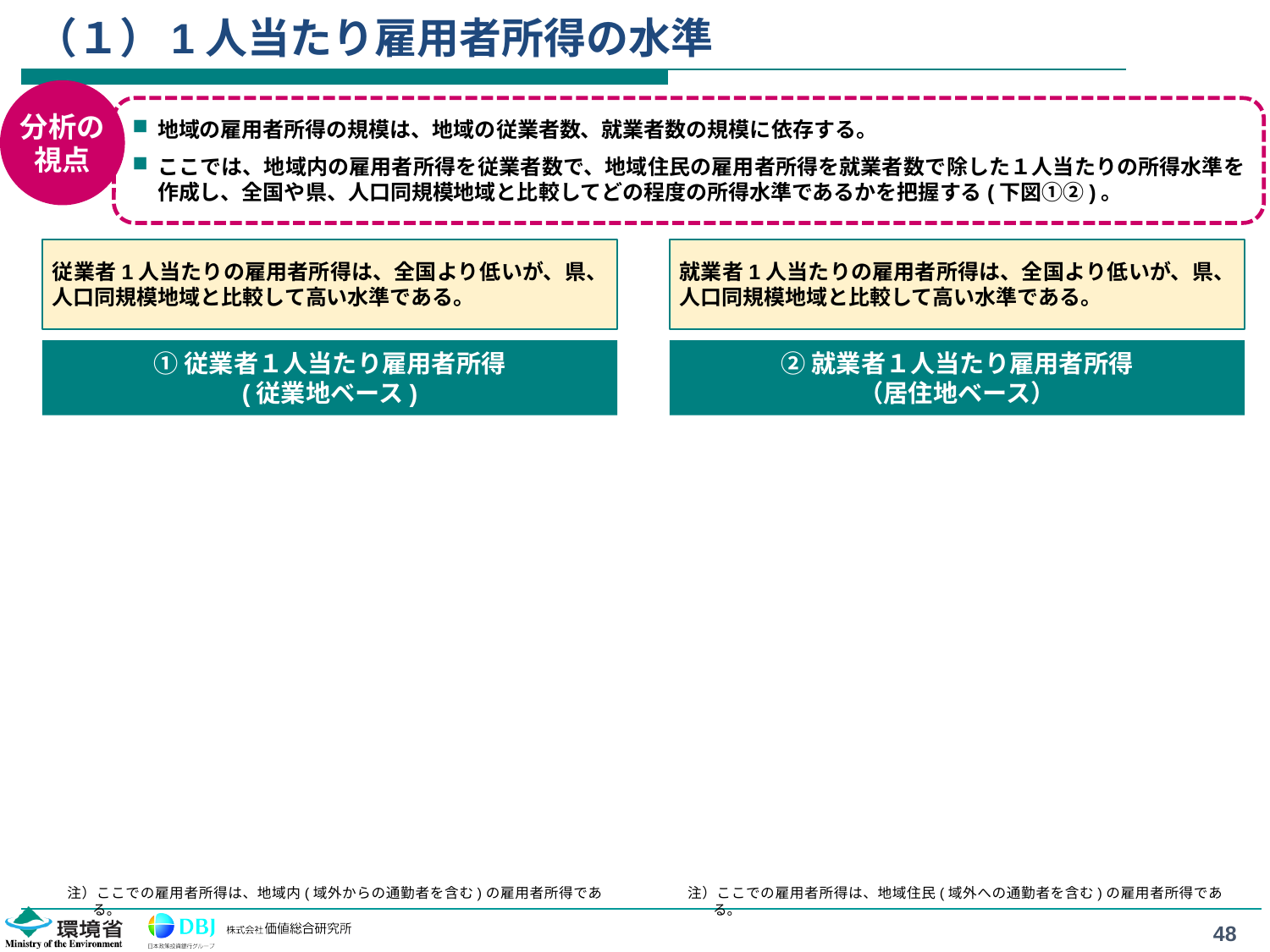

# （１）1人当たり雇用者所得の水準
分析の
視点
地域の雇用者所得の規模は、地域の従業者数、就業者数の規模に依存する。
ここでは、地域内の雇用者所得を従業者数で、地域住民の雇用者所得を就業者数で除した１人当たりの所得水準を作成し、全国や県、人口同規模地域と比較してどの程度の所得水準であるかを把握する(下図①②)。
従業者1人当たりの雇用者所得は、全国より低いが、県、人口同規模地域と比較して高い水準である。
就業者1人当たりの雇用者所得は、全国より低いが、県、人口同規模地域と比較して高い水準である。
①従業者１人当たり雇用者所得
(従業地ベース)
②就業者１人当たり雇用者所得
（居住地ベース）
注）ここでの雇用者所得は、地域内(域外からの通勤者を含む)の雇用者所得である。
注）ここでの雇用者所得は、地域住民(域外への通勤者を含む)の雇用者所得である。
48